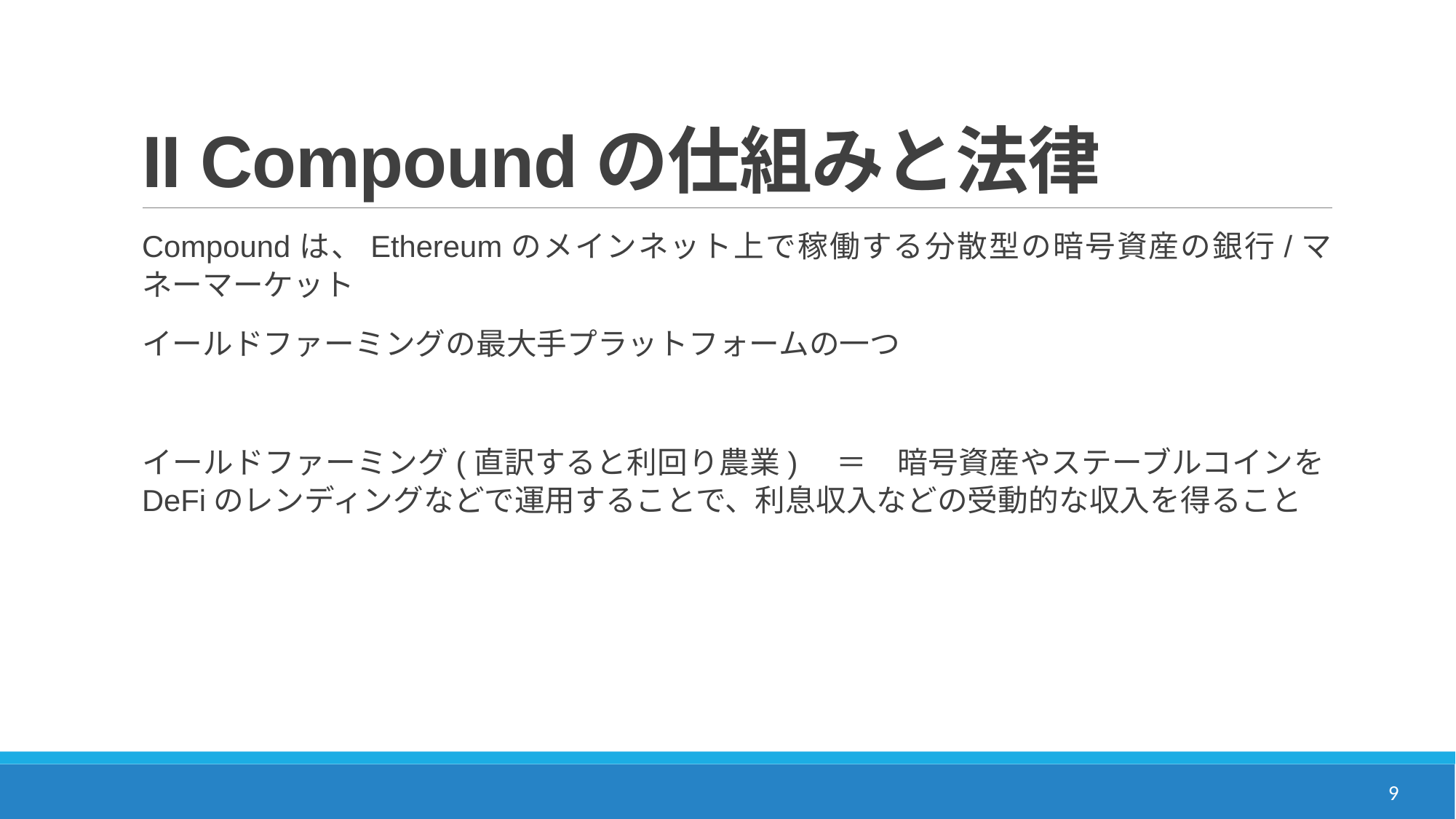

# II Compoundの仕組みと法律
Compoundは、Ethereumのメインネット上で稼働する分散型の暗号資産の銀行/マネーマーケット
イールドファーミングの最大手プラットフォームの一つ

イールドファーミング(直訳すると利回り農業)　＝　暗号資産やステーブルコインをDeFiのレンディングなどで運用することで、利息収入などの受動的な収入を得ること
9